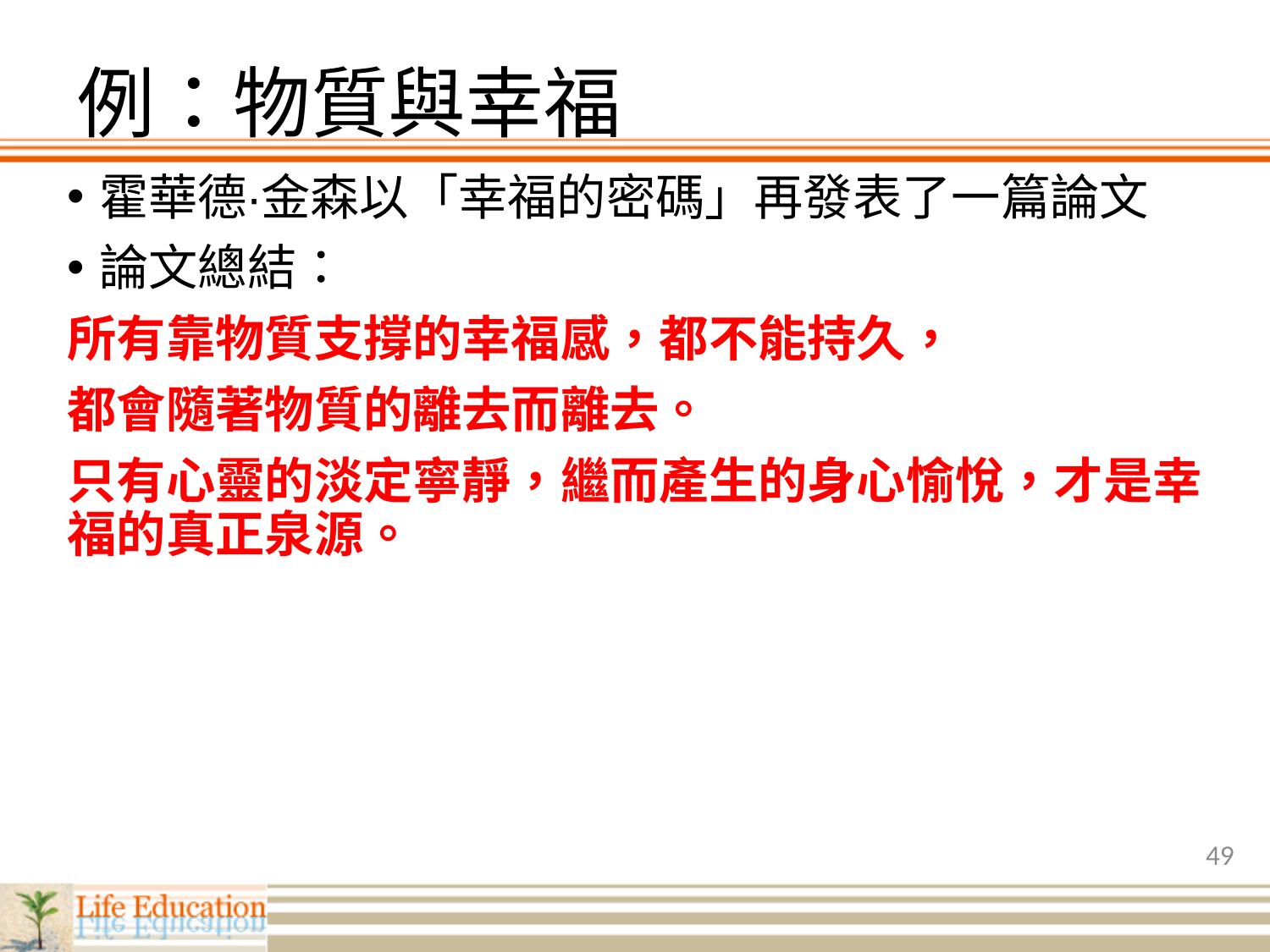

# 例：物質與幸福
霍華德∙金森以「幸福的密碼」再發表了一篇論文
論文總結：
所有靠物質支撐的幸福感，都不能持久，
都會隨著物質的離去而離去。
只有心靈的淡定寧靜，繼而產生的身心愉悅，才是幸福的真正泉源。
49